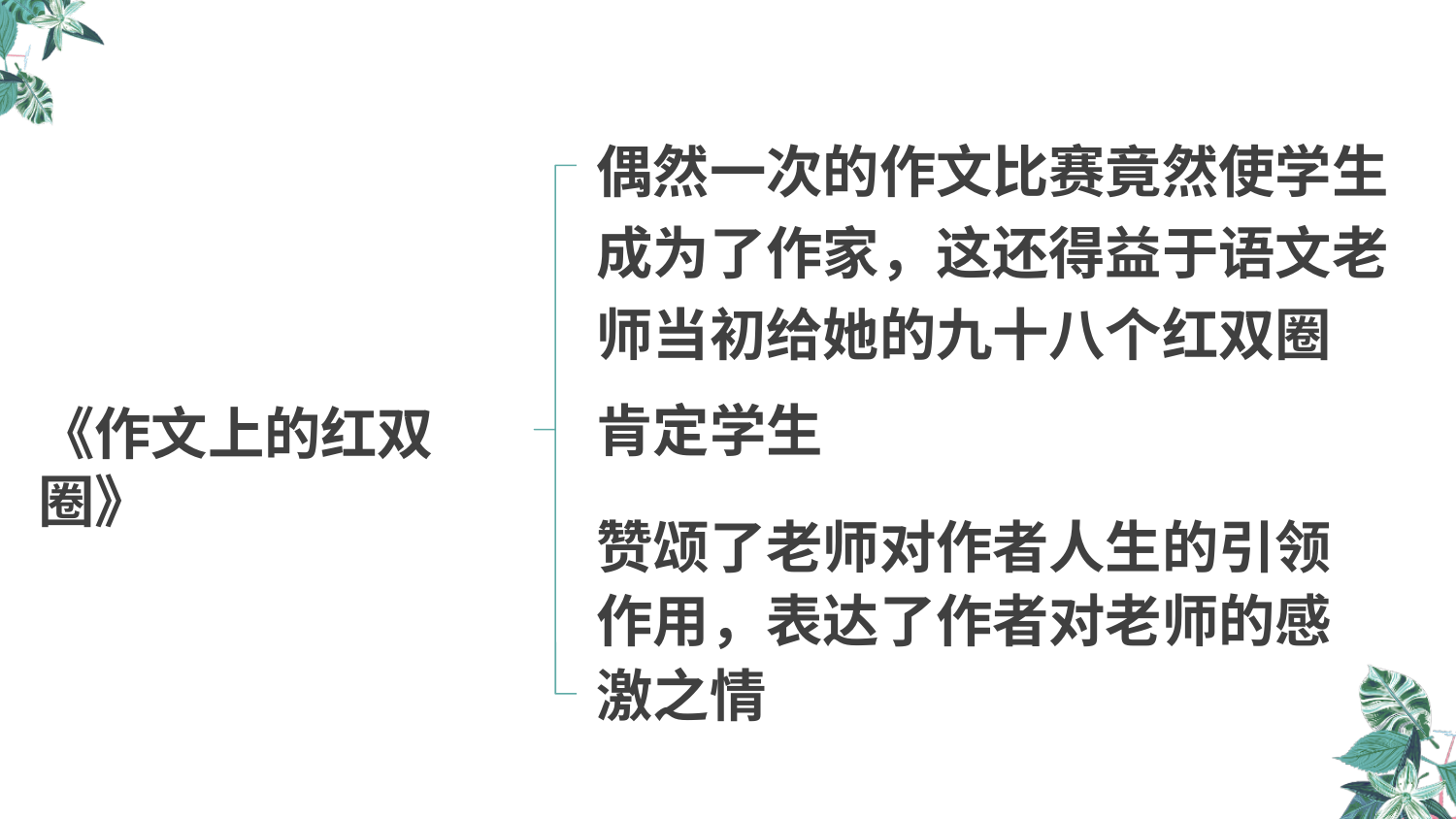

偶然一次的作文比赛竟然使学生成为了作家，这还得益于语文老师当初给她的九十八个红双圈

肯定学生
《作文上的红双圈》
赞颂了老师对作者人生的引领作用，表达了作者对老师的感激之情